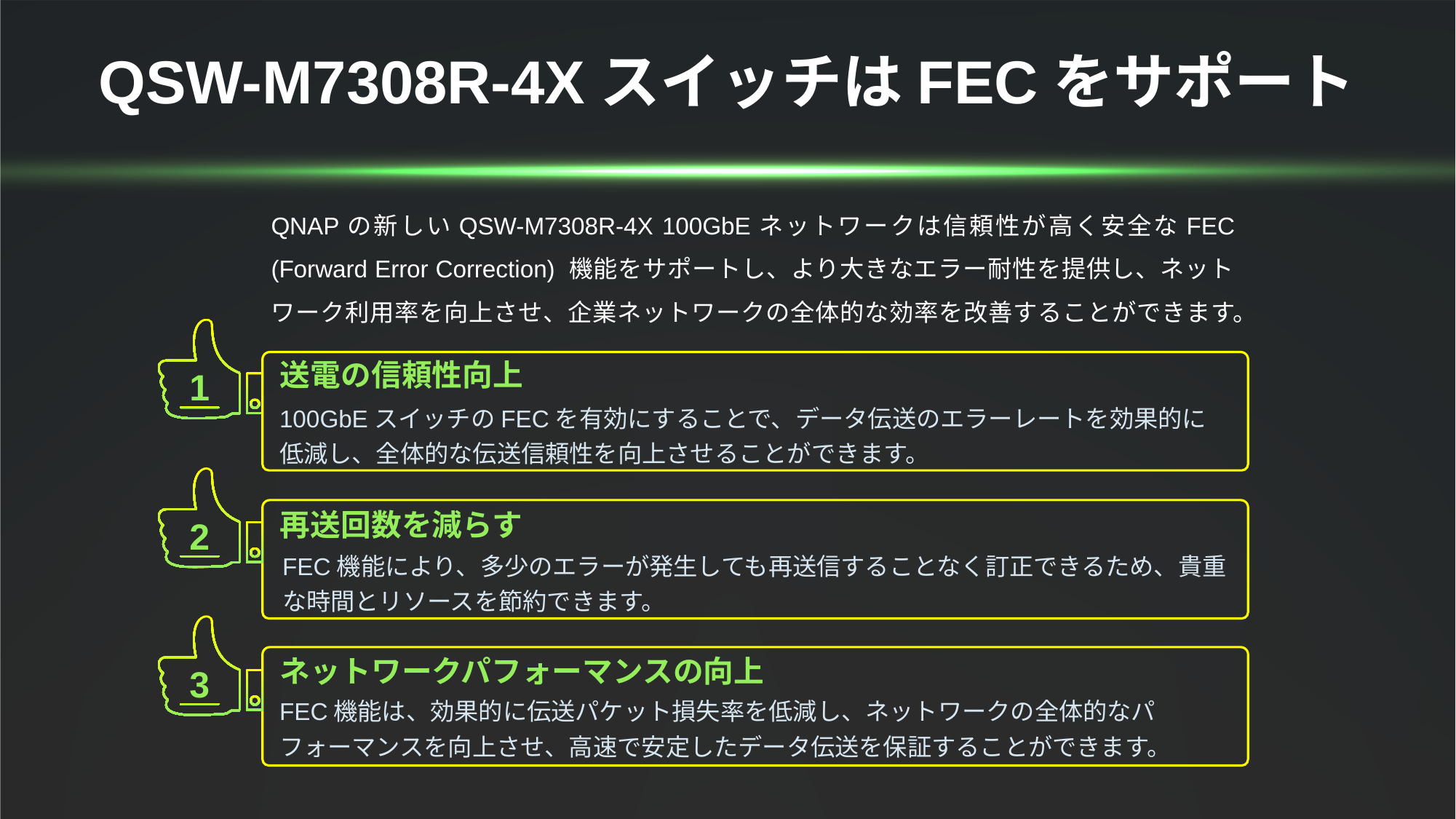

# QSW-M7308R-4XスイッチはFECをサポート
QNAPの新しいQSW-M7308R-4X 100GbEネットワークは信頼性が高く安全なFEC (Forward Error Correction) 機能をサポートし、より大きなエラー耐性を提供し、ネットワーク利用率を向上させ、企業ネットワークの全体的な効率を改善することができます。

送電の信頼性向上
1
100GbEスイッチのFECを有効にすることで、データ伝送のエラーレートを効果的に低減し、全体的な伝送信頼性を向上させることができます。

再送回数を減らす
2
FEC機能により、多少のエラーが発生しても再送信することなく訂正できるため、貴重な時間とリソースを節約できます。

ネットワークパフォーマンスの向上
3
FEC機能は、効果的に伝送パケット損失率を低減し、ネットワークの全体的なパフォーマンスを向上させ、高速で安定したデータ伝送を保証することができます。